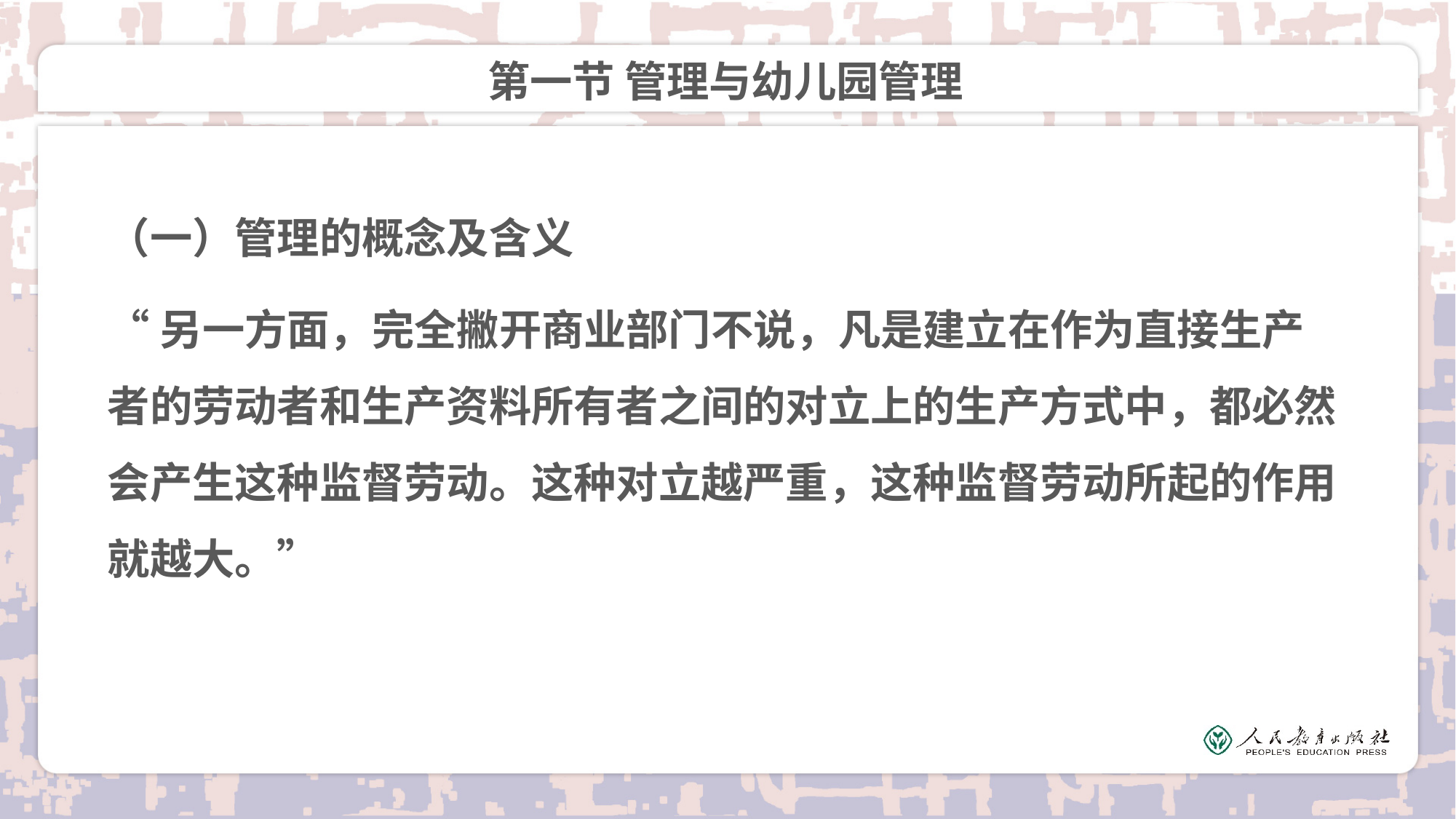

# 第一节 管理与幼儿园管理
（一）管理的概念及含义
“另一方面，完全撇开商业部门不说，凡是建立在作为直接生产者的劳动者和生产资料所有者之间的对立上的生产方式中，都必然会产生这种监督劳动。这种对立越严重，这种监督劳动所起的作用就越大。”